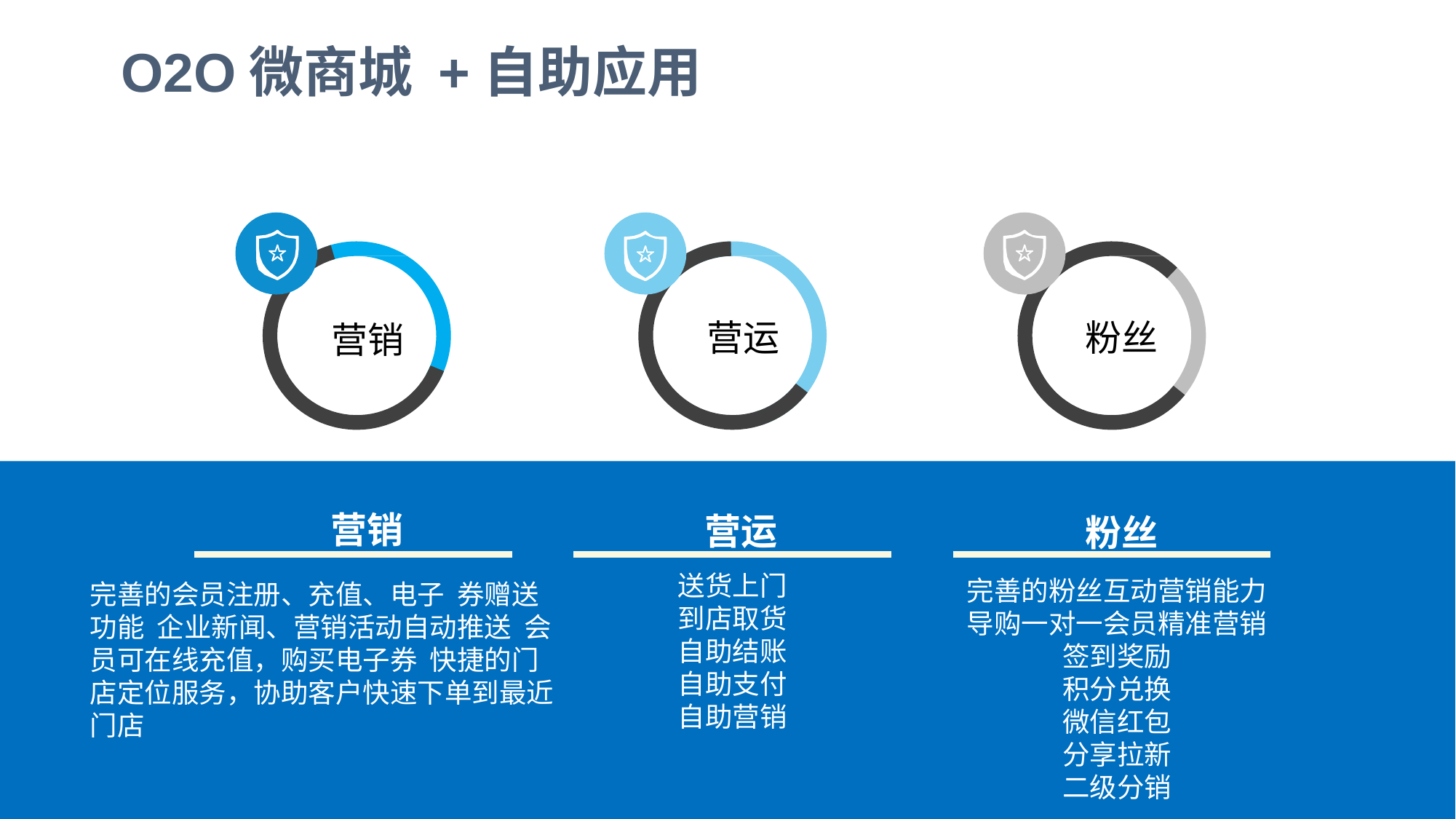

O2O微商城 +自助应用

营运
粉丝
营销

营销
营运
粉丝

送货上门
到店取货
自助结账
自助支付
自助营销
完善的粉丝互动营销能力
导购一对一会员精准营销
签到奖励
积分兑换
微信红包
分享拉新
二级分销
完善的会员注册、充值、电子  券赠送功能  企业新闻、营销活动自动推送  会员可在线充值，购买电子券  快捷的门店定位服务，协助客户快速下单到最近门店